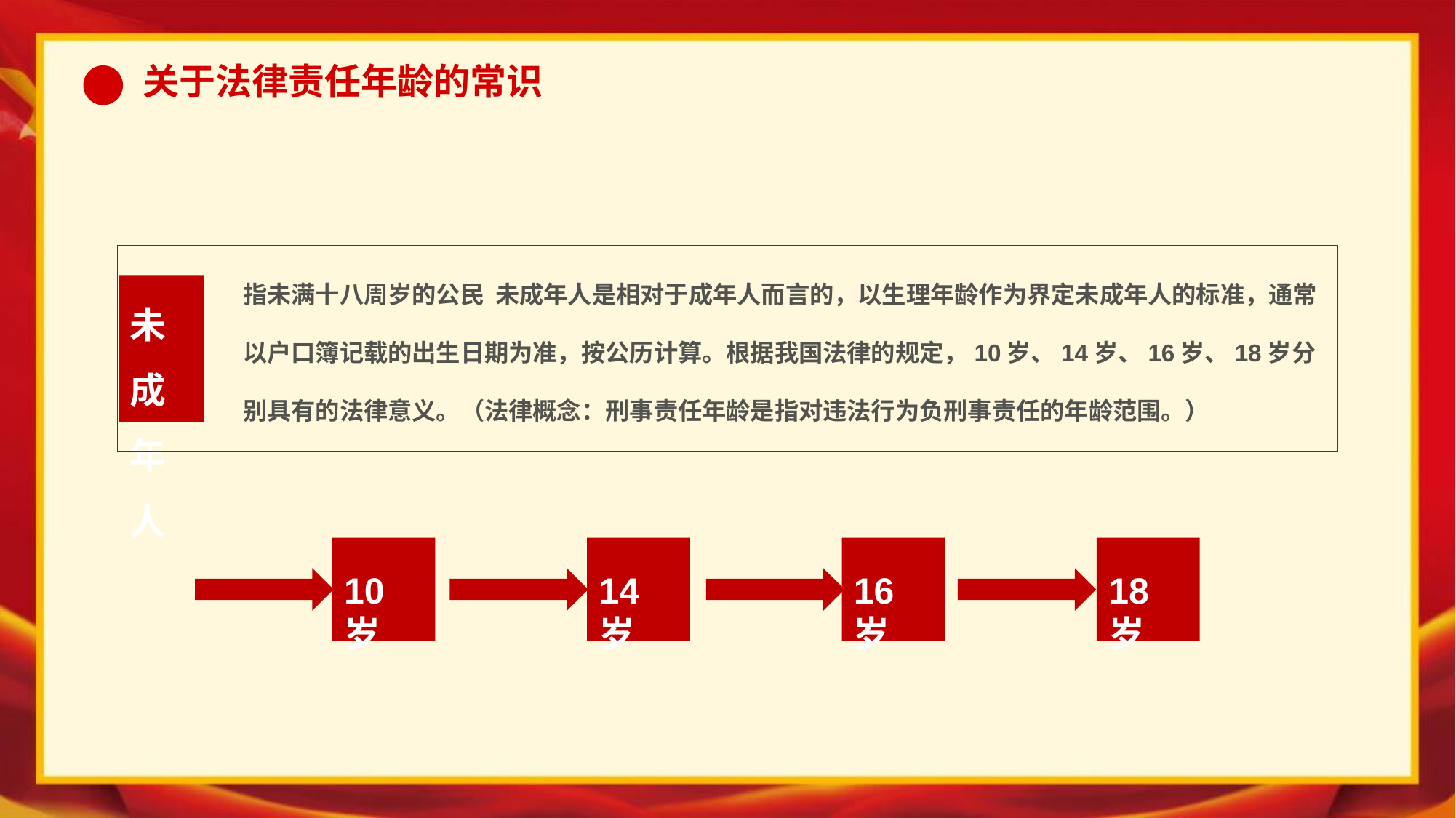

指未满十八周岁的公民  未成年人是相对于成年人而言的，以生理年龄作为界定未成年人的标准，通常以户口簿记载的出生日期为准，按公历计算。根据我国法律的规定，10岁、14岁、16岁、18岁分别具有的法律意义。（法律概念：刑事责任年龄是指对违法行为负刑事责任的年龄范围。）
未成年人

10岁

14岁

16岁

18岁